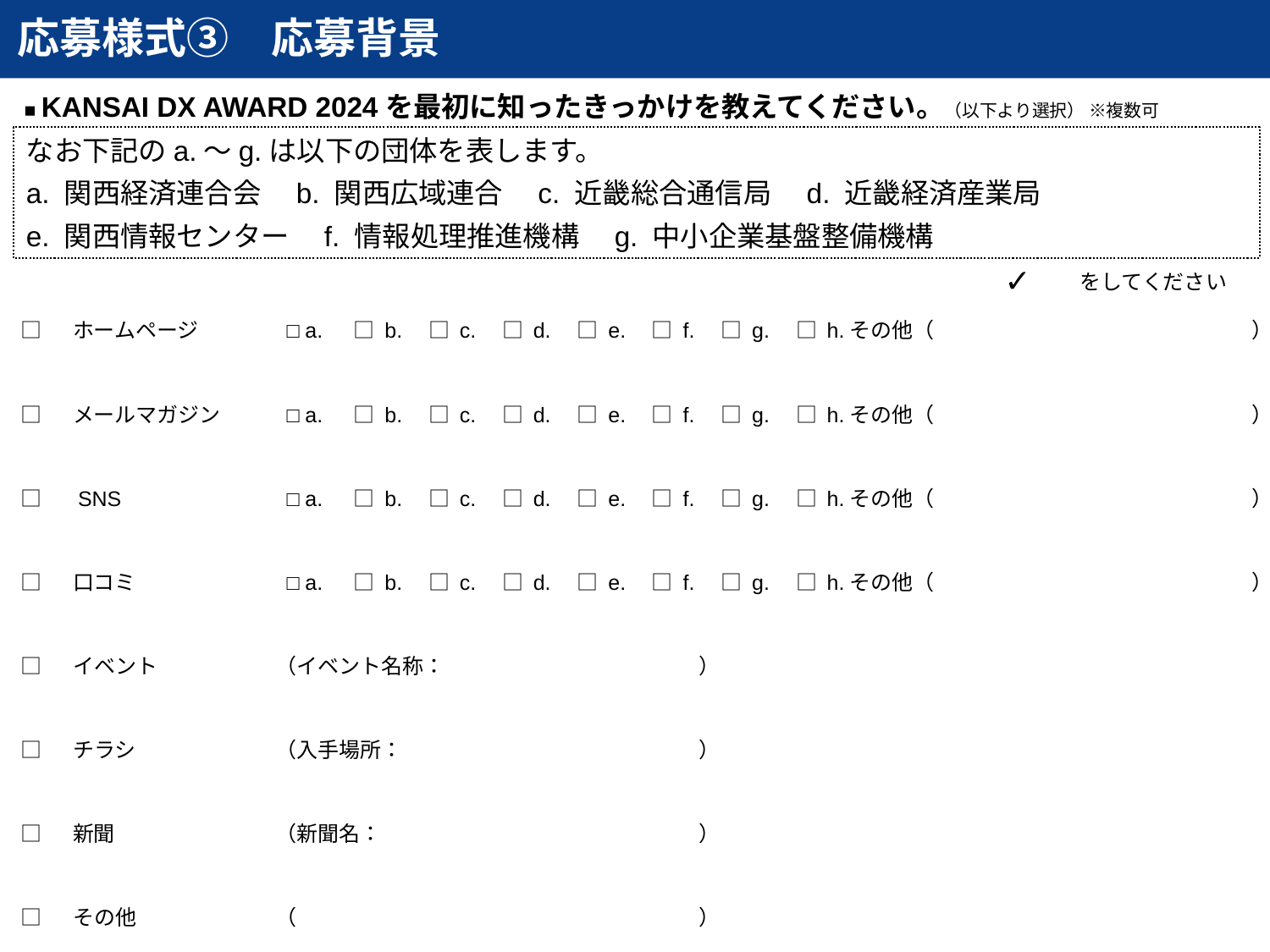

# 応募様式③　応募背景
■ KANSAI DX AWARD 2024を最初に知ったきっかけを教えてください。（以下より選択） ※複数可
なお下記のa.～g.は以下の団体を表します。
a. 関西経済連合会　b. 関西広域連合　c. 近畿総合通信局　d. 近畿経済産業局
e. 関西情報センター　f. 情報処理推進機構　g. 中小企業基盤整備機構
✓
をしてください
□　 ホームページ
□ a.　 □ b.　□ c.　□ d.　□ e.　□ f.　□ g.　□ h.その他（　　　　　　　　　　　　　　　）
□　 メールマガジン
□ a.　 □ b.　□ c.　□ d.　□ e.　□ f.　□ g.　□ h.その他（　　　　　　　　　　　　　　　）
□　 SNS
□ a.　 □ b.　□ c.　□ d.　□ e.　□ f.　□ g.　□ h.その他（　　　　　　　　　　　　　　　）
□　 口コミ
□ a.　 □ b.　□ c.　□ d.　□ e.　□ f.　□ g.　□ h.その他（　　　　　　　　　　　　　　　）
□　 イベント
（イベント名称：　　　　　　　　　　　　）
□　 チラシ
（入手場所：　　　　　　　　　　　　　　）
□　 新聞
（新聞名：　　　　　　　　　　　　　　　）
□　 その他
（　　　　　　　　　　　　　　　　　　　）